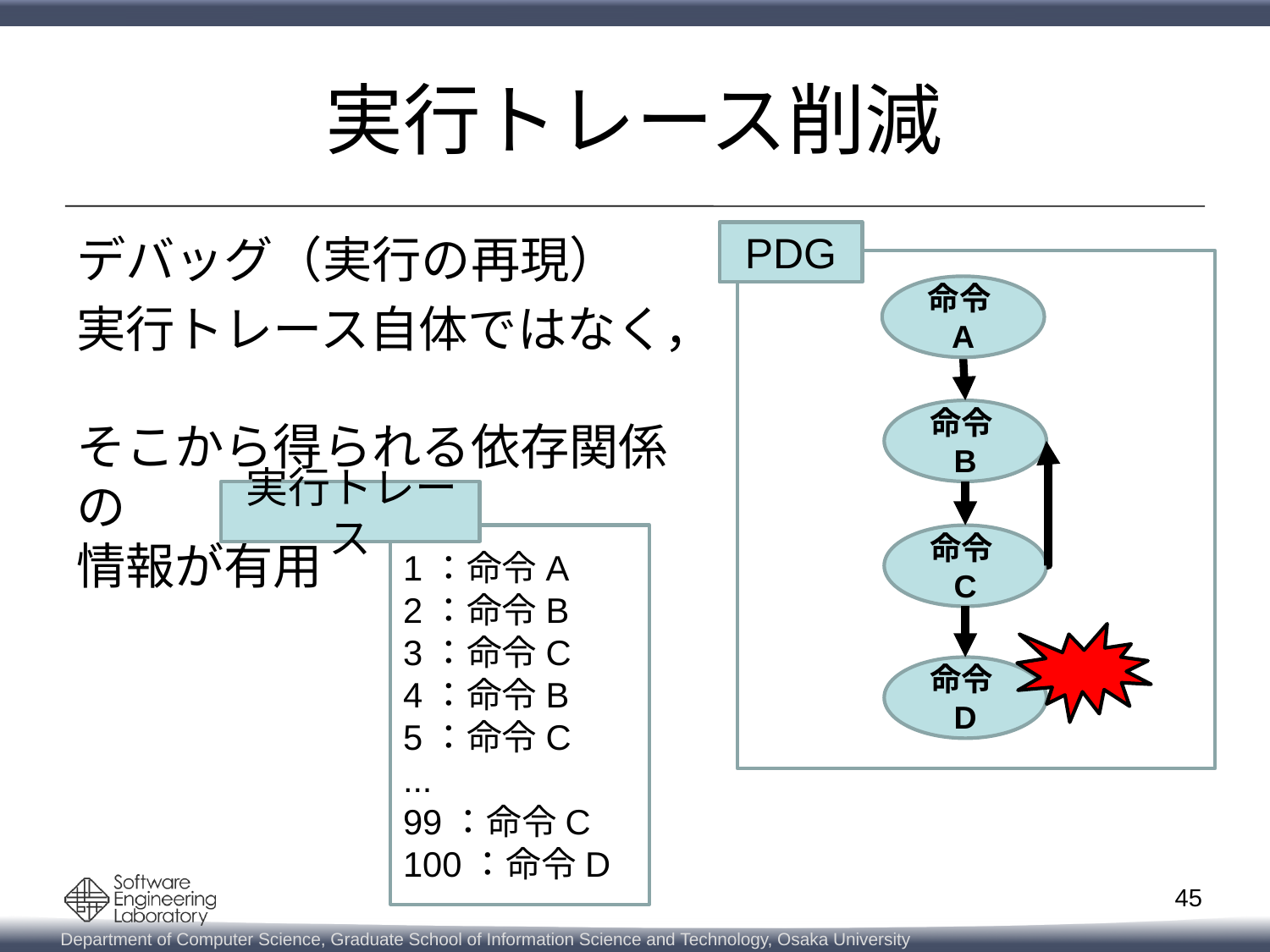

# 実行トレース削減
デバッグ（実行の再現）
実行トレース自体ではなく，
そこから得られる依存関係の
情報が有用
PDG

命令A
命令B
実行トレース
1：命令A
2：命令B
3：命令C
4：命令B
5：命令C
...
99：命令C
100：命令D
命令C

命令D
45